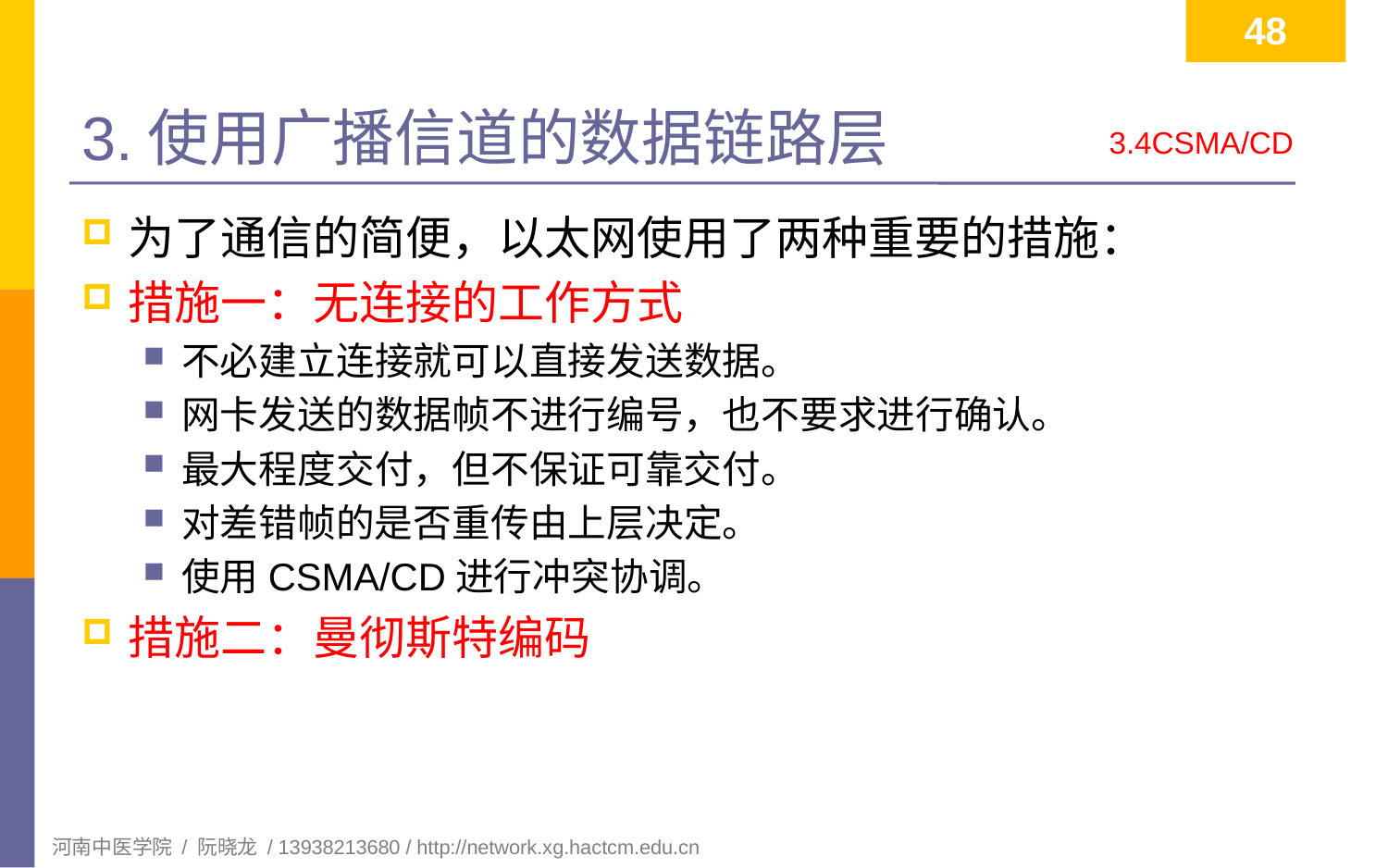

48
# 3.使用广播信道的数据链路层
3.4CSMA/CD
为了通信的简便，以太网使用了两种重要的措施：
措施一：无连接的工作方式
不必建立连接就可以直接发送数据。
网卡发送的数据帧不进行编号，也不要求进行确认。
最大程度交付，但不保证可靠交付。
对差错帧的是否重传由上层决定。
使用CSMA/CD进行冲突协调。
措施二：曼彻斯特编码